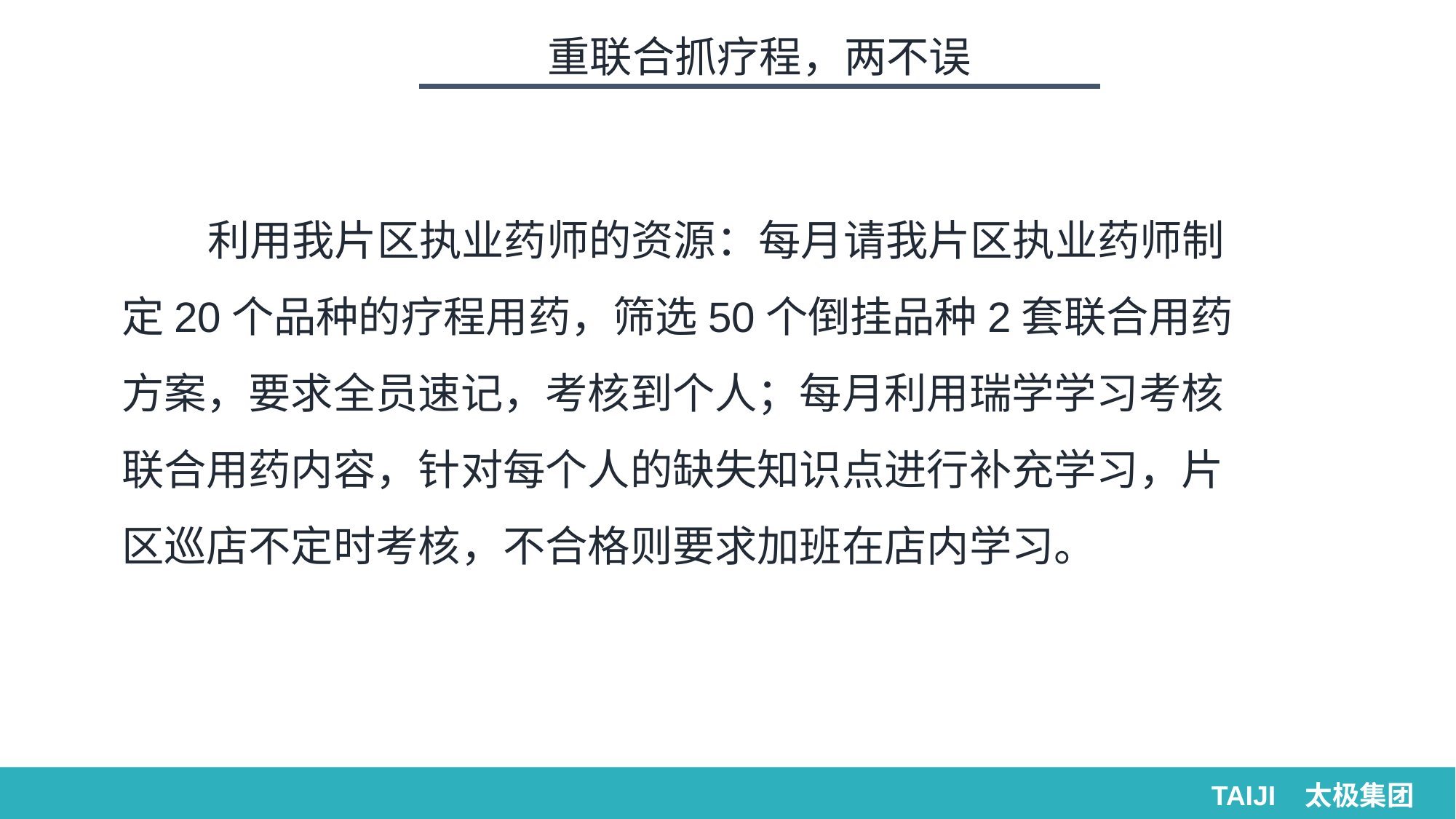

重联合抓疗程，两不误

        利用我片区执业药师的资源：每月请我片区执业药师制定20个品种的疗程用药，筛选50个倒挂品种2套联合用药方案，要求全员速记，考核到个人；每月利用瑞学学习考核联合用药内容，针对每个人的缺失知识点进行补充学习，片区巡店不定时考核，不合格则要求加班在店内学习。

TAIJI   太极集团